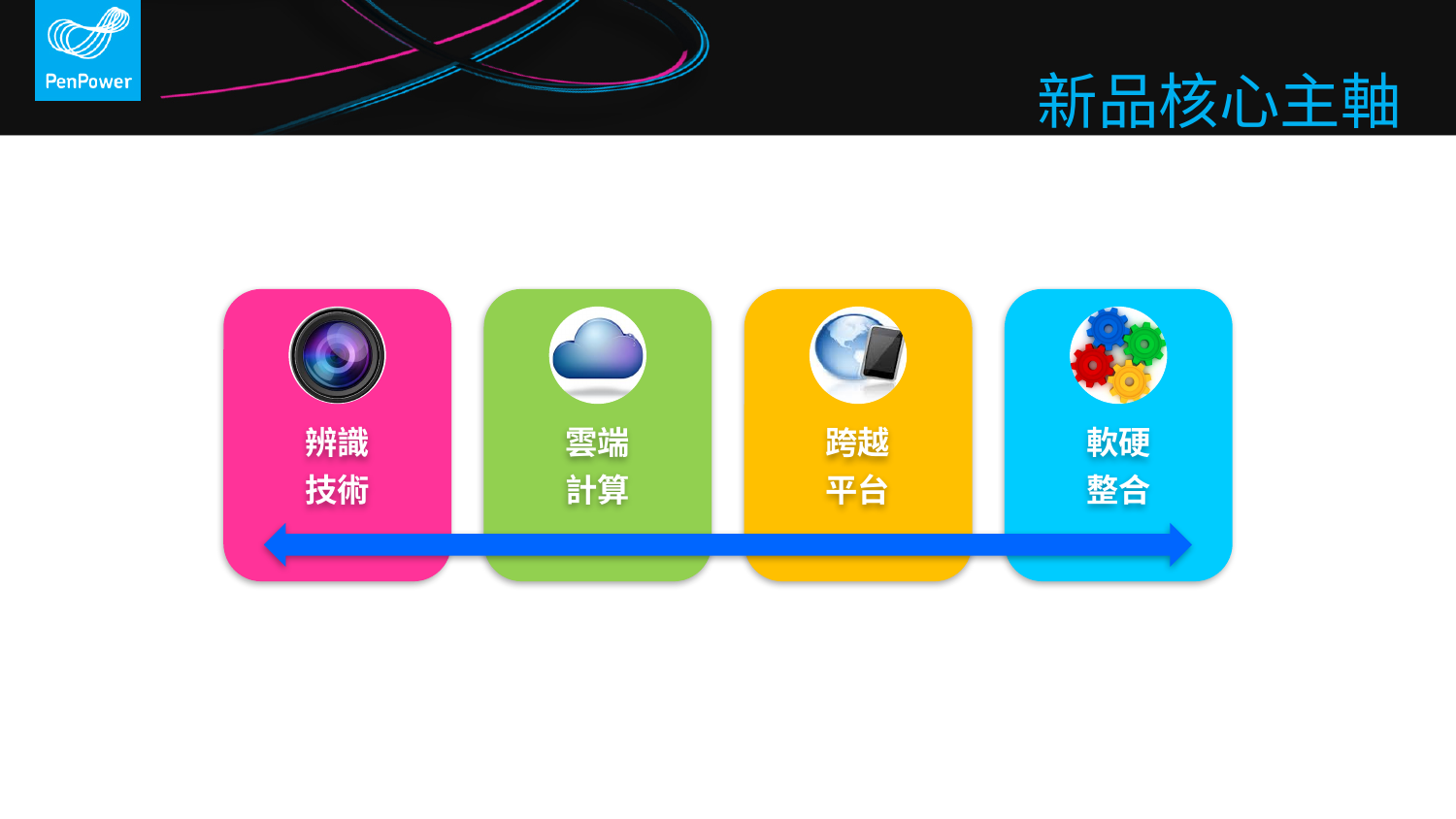

# 新品核心主軸
辨識
技術
雲端
計算
跨越
平台
軟硬
整合